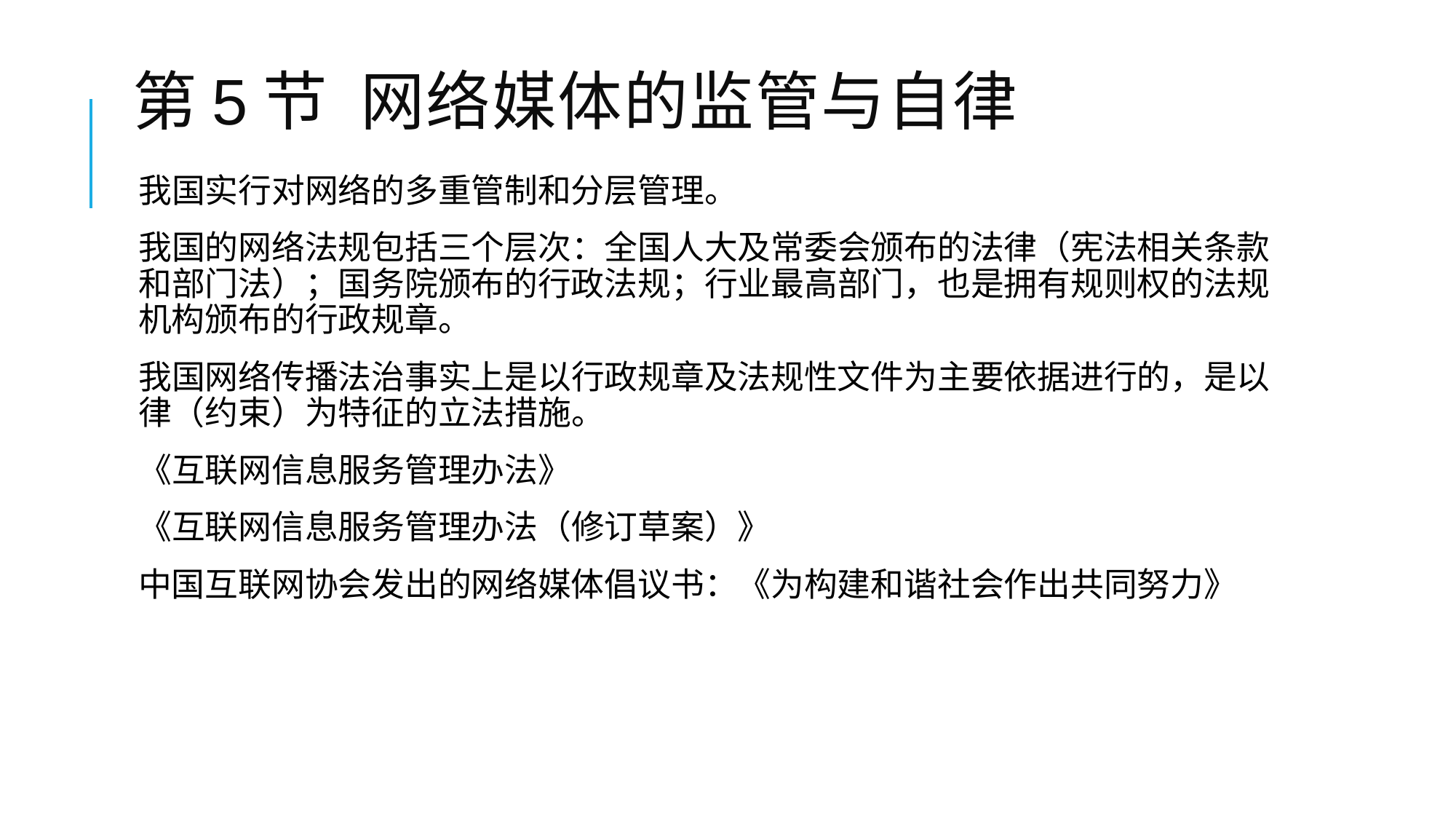

# 第5节  网络媒体的监管与自律
我国实行对网络的多重管制和分层管理。
我国的网络法规包括三个层次：全国人大及常委会颁布的法律（宪法相关条款和部门法）；国务院颁布的行政法规；行业最高部门，也是拥有规则权的法规机构颁布的行政规章。
我国网络传播法治事实上是以行政规章及法规性文件为主要依据进行的，是以律（约束）为特征的立法措施。
《互联网信息服务管理办法》
《互联网信息服务管理办法（修订草案）》
中国互联网协会发出的网络媒体倡议书：《为构建和谐社会作出共同努力》